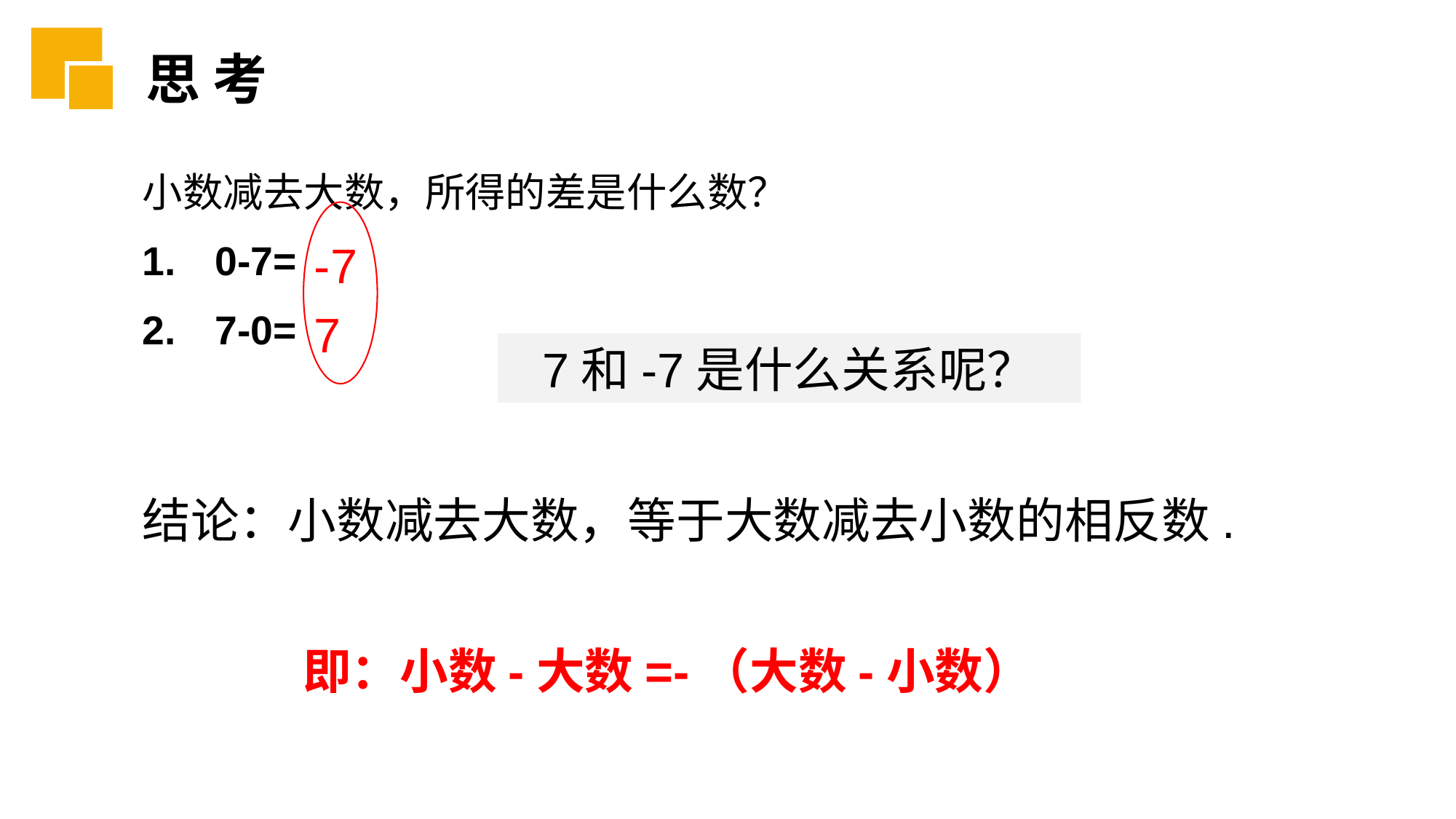

思 考
小数减去大数，所得的差是什么数？
0-7=
7-0=

-7
7
7和-7是什么关系呢？
结论：小数减去大数，等于大数减去小数的相反数.
即：小数-大数=-（大数-小数）